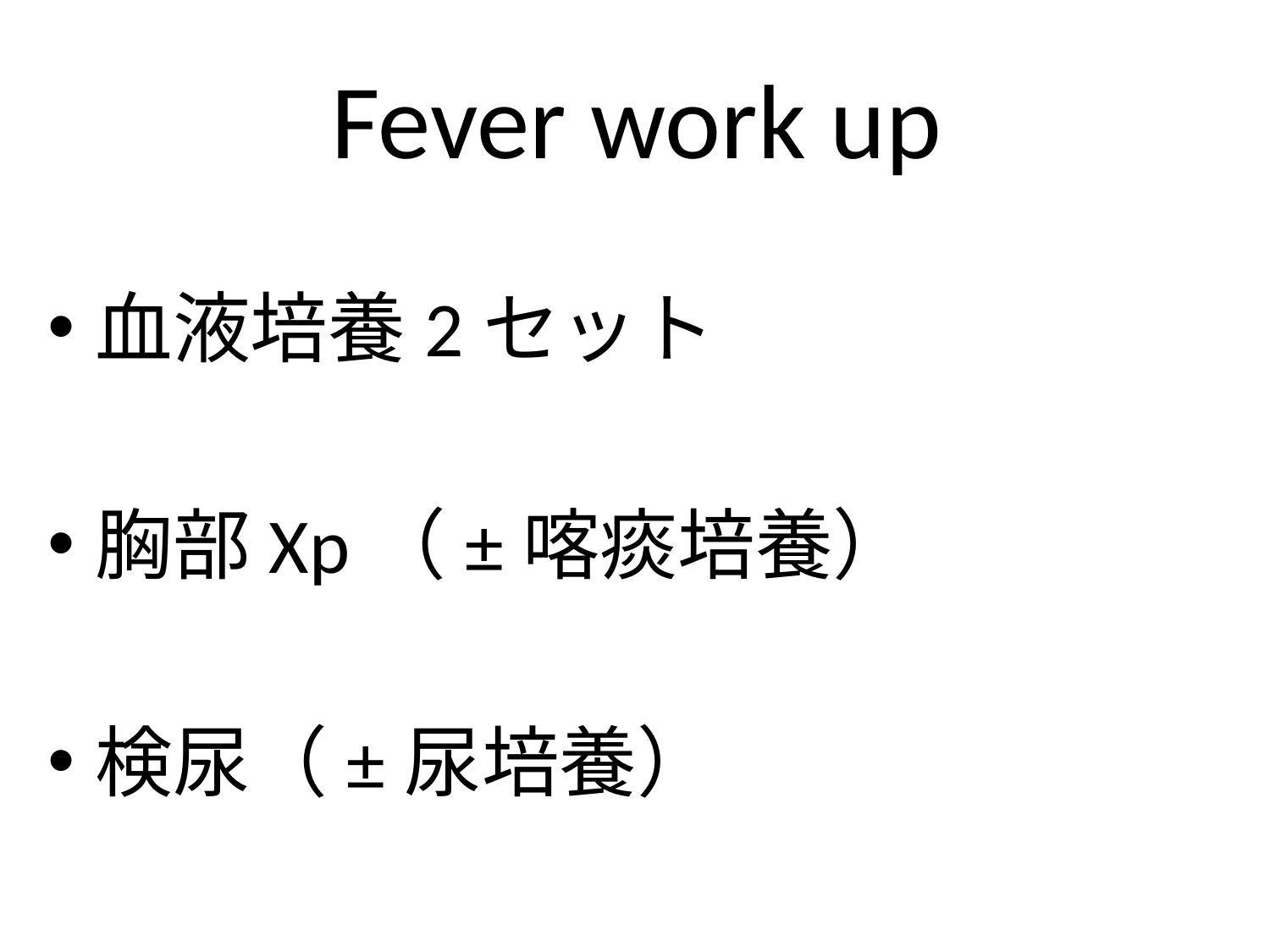

# Fever work up
血液培養2セット

胸部Xp（±喀痰培養）

検尿（±尿培養）